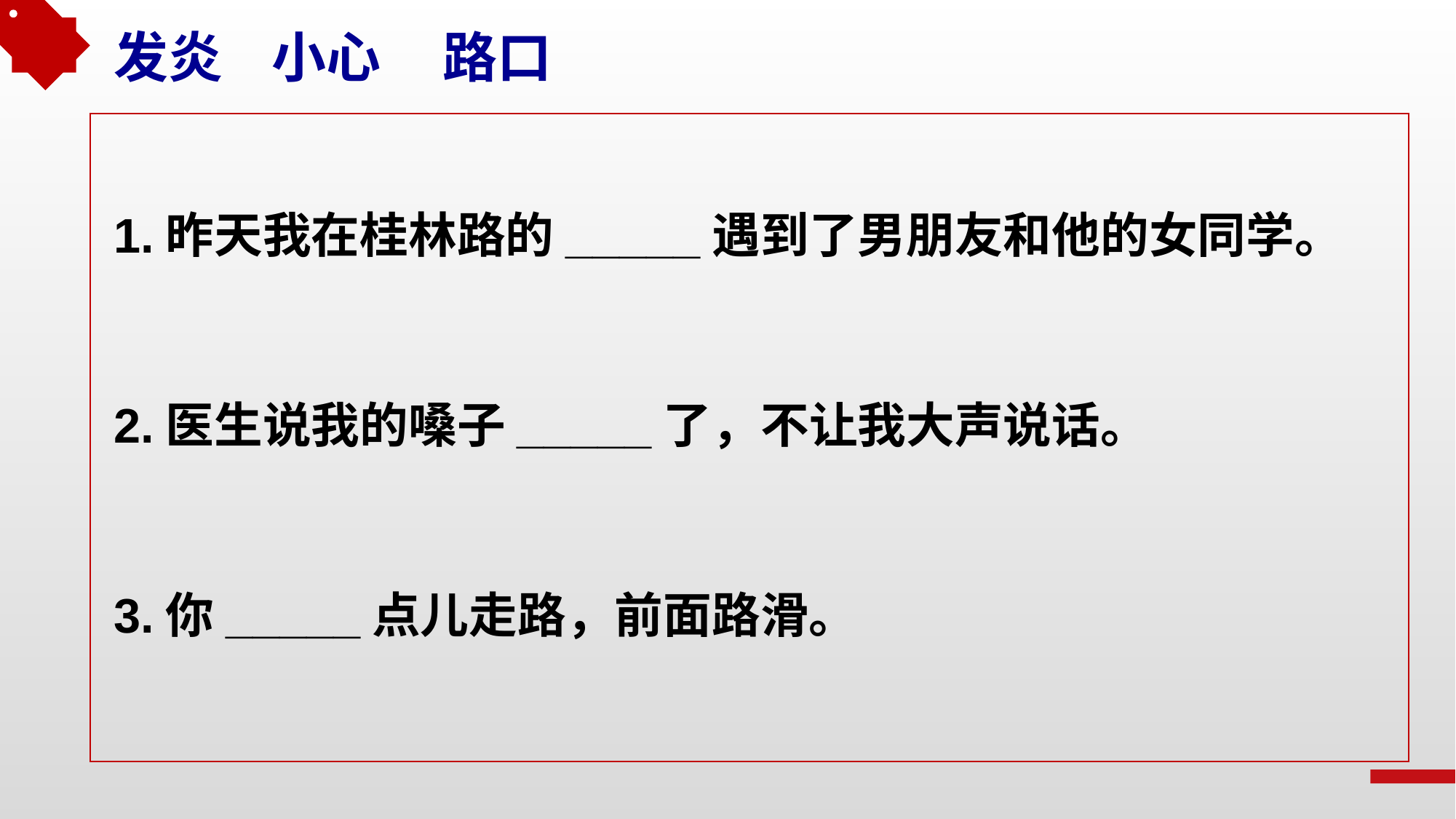

发炎    小心     路口

1.昨天我在桂林路的_____遇到了男朋友和他的女同学。
2.医生说我的嗓子_____了，不让我大声说话。
3.你_____点儿走路，前面路滑。